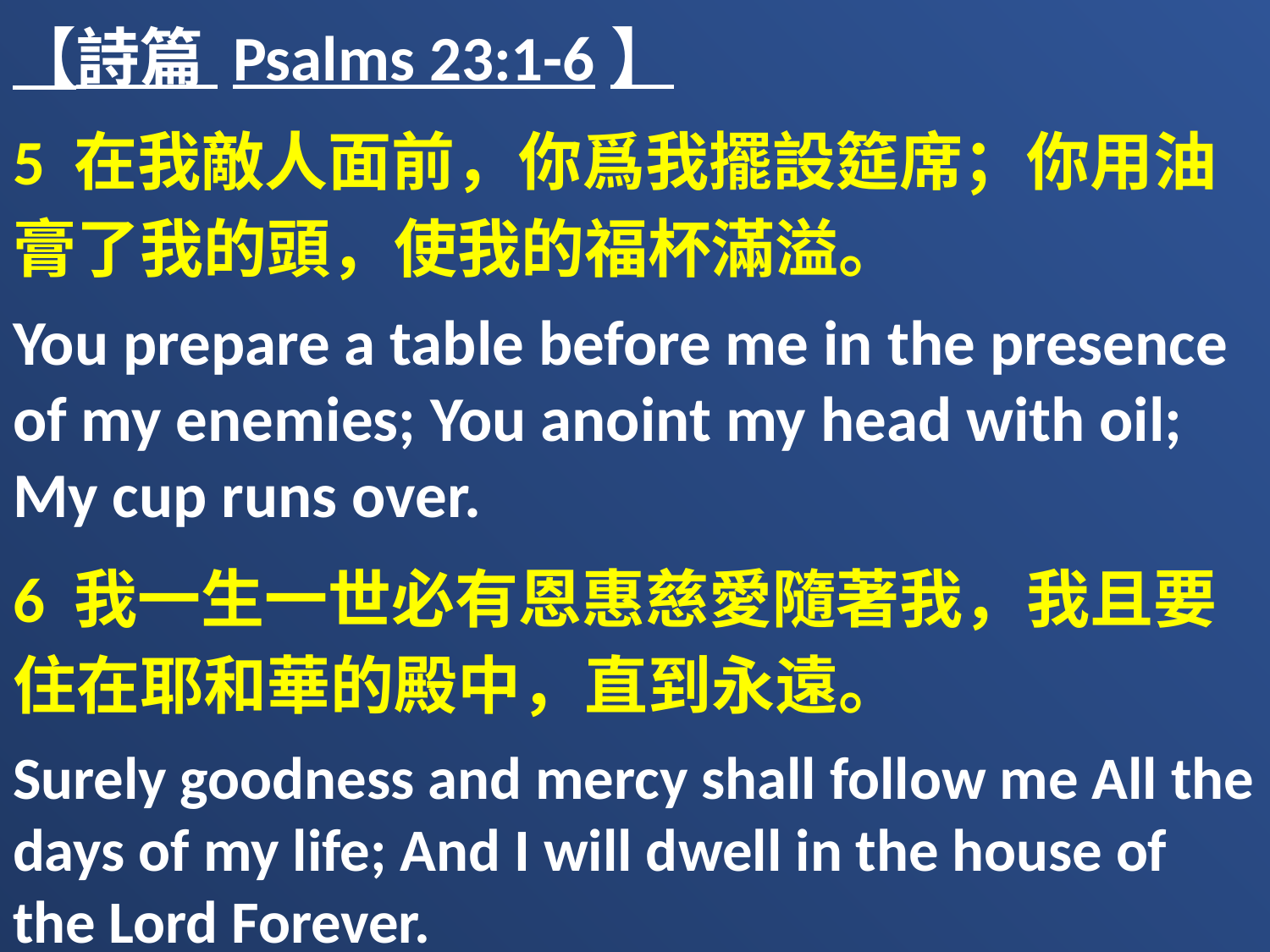

【詩篇 Psalms 23:1-6】
5 在我敵人面前，你爲我擺設筵席；你用油膏了我的頭，使我的福杯滿溢。
You prepare a table before me in the presence of my enemies; You anoint my head with oil; My cup runs over.
6 我一生一世必有恩惠慈愛隨著我，我且要住在耶和華的殿中，直到永遠。
Surely goodness and mercy shall follow me All the days of my life; And I will dwell in the house of the Lord Forever.